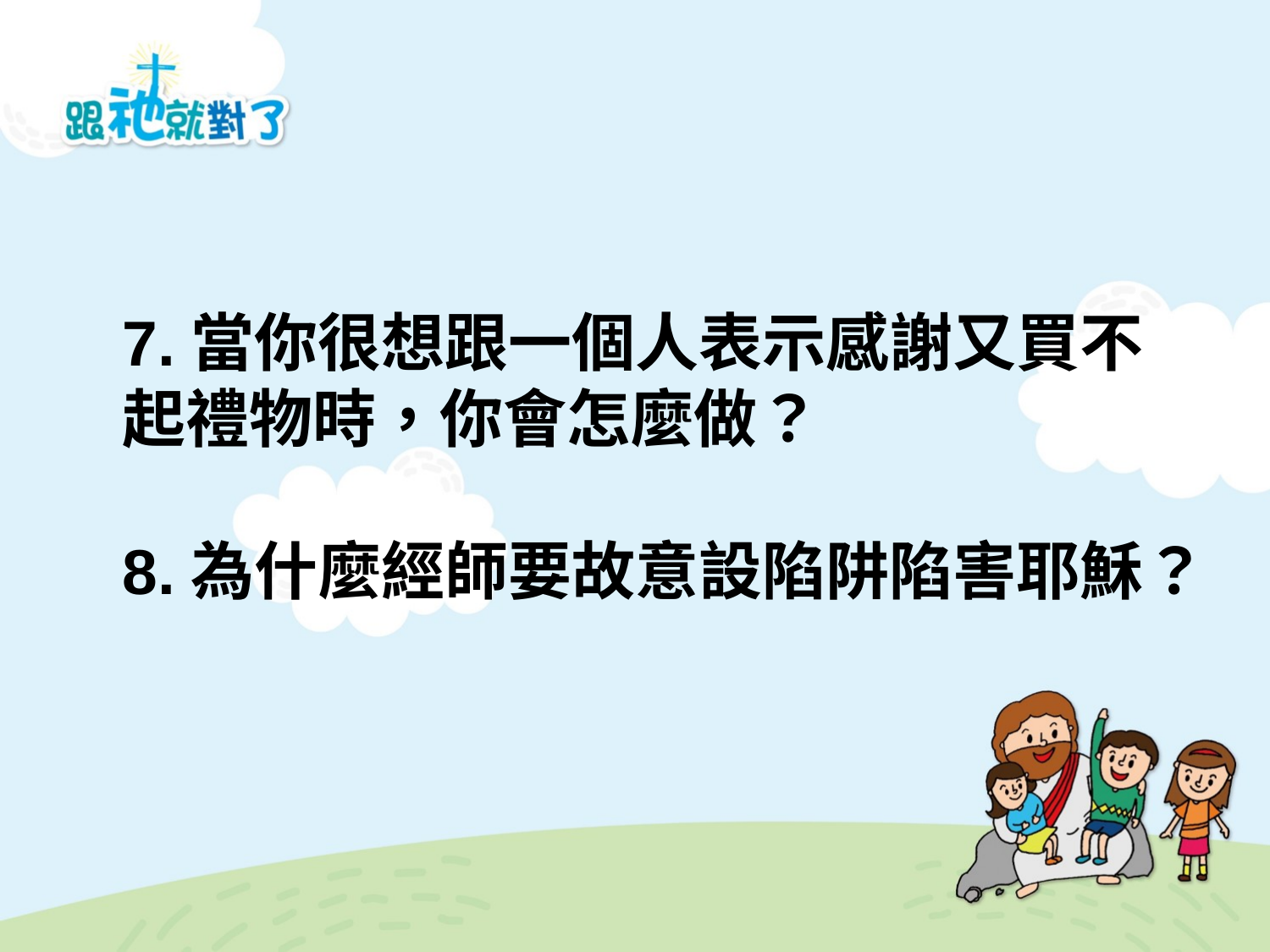

7.當你很想跟一個人表示感謝又買不起禮物時，你會怎麼做？

8.為什麼經師要故意設陷阱陷害耶穌？